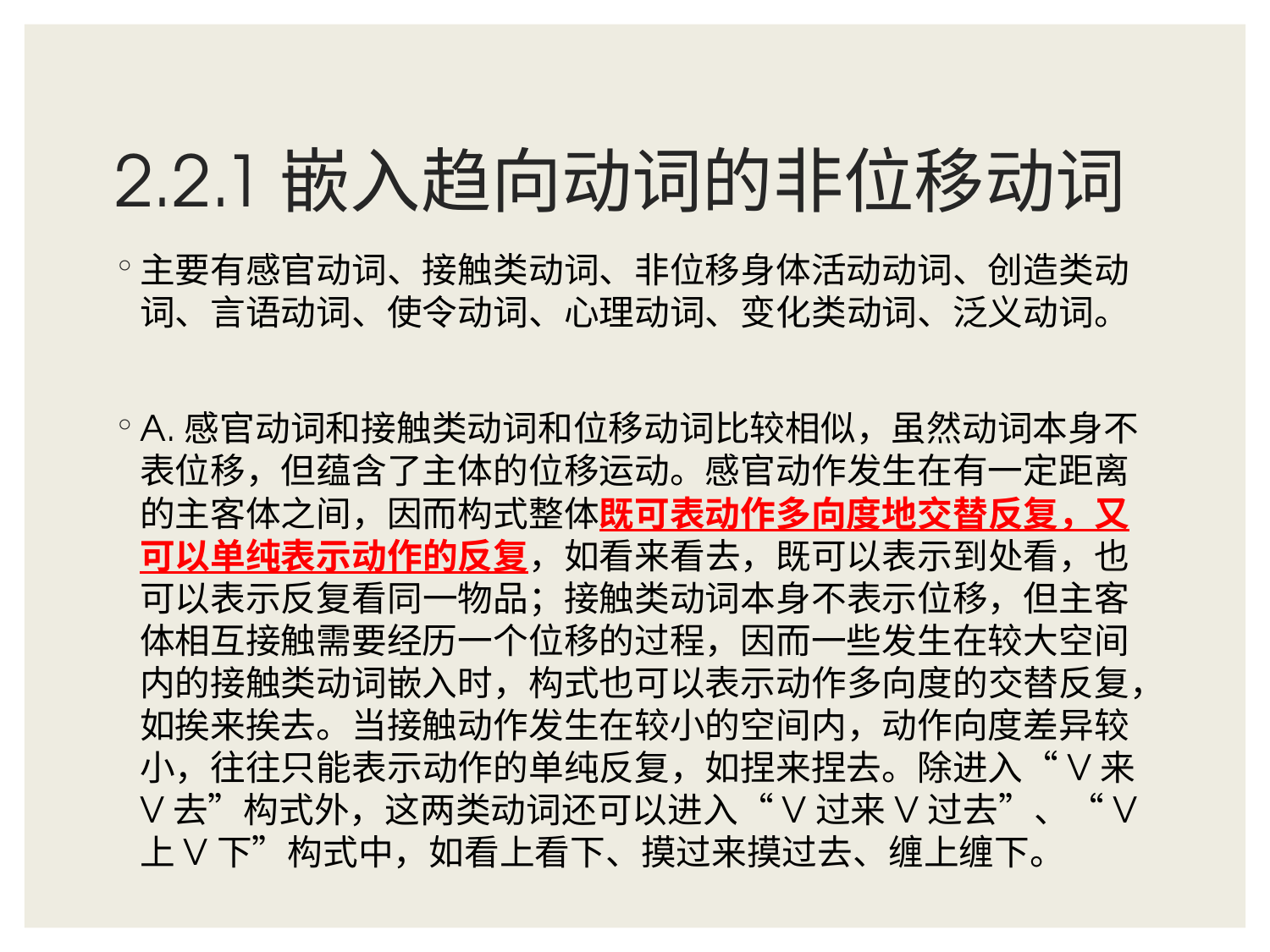

# 2.2.1嵌入趋向动词的非位移动词
主要有感官动词、接触类动词、非位移身体活动动词、创造类动词、言语动词、使令动词、心理动词、变化类动词、泛义动词。

A.感官动词和接触类动词和位移动词比较相似，虽然动词本身不表位移，但蕴含了主体的位移运动。感官动作发生在有一定距离的主客体之间，因而构式整体既可表动作多向度地交替反复，又可以单纯表示动作的反复，如看来看去，既可以表示到处看，也可以表示反复看同一物品；接触类动词本身不表示位移，但主客体相互接触需要经历一个位移的过程，因而一些发生在较大空间内的接触类动词嵌入时，构式也可以表示动作多向度的交替反复，如挨来挨去。当接触动作发生在较小的空间内，动作向度差异较小，往往只能表示动作的单纯反复，如捏来捏去。除进入“V来V去”构式外，这两类动词还可以进入“V过来V过去”、“V上V下”构式中，如看上看下、摸过来摸过去、缠上缠下。